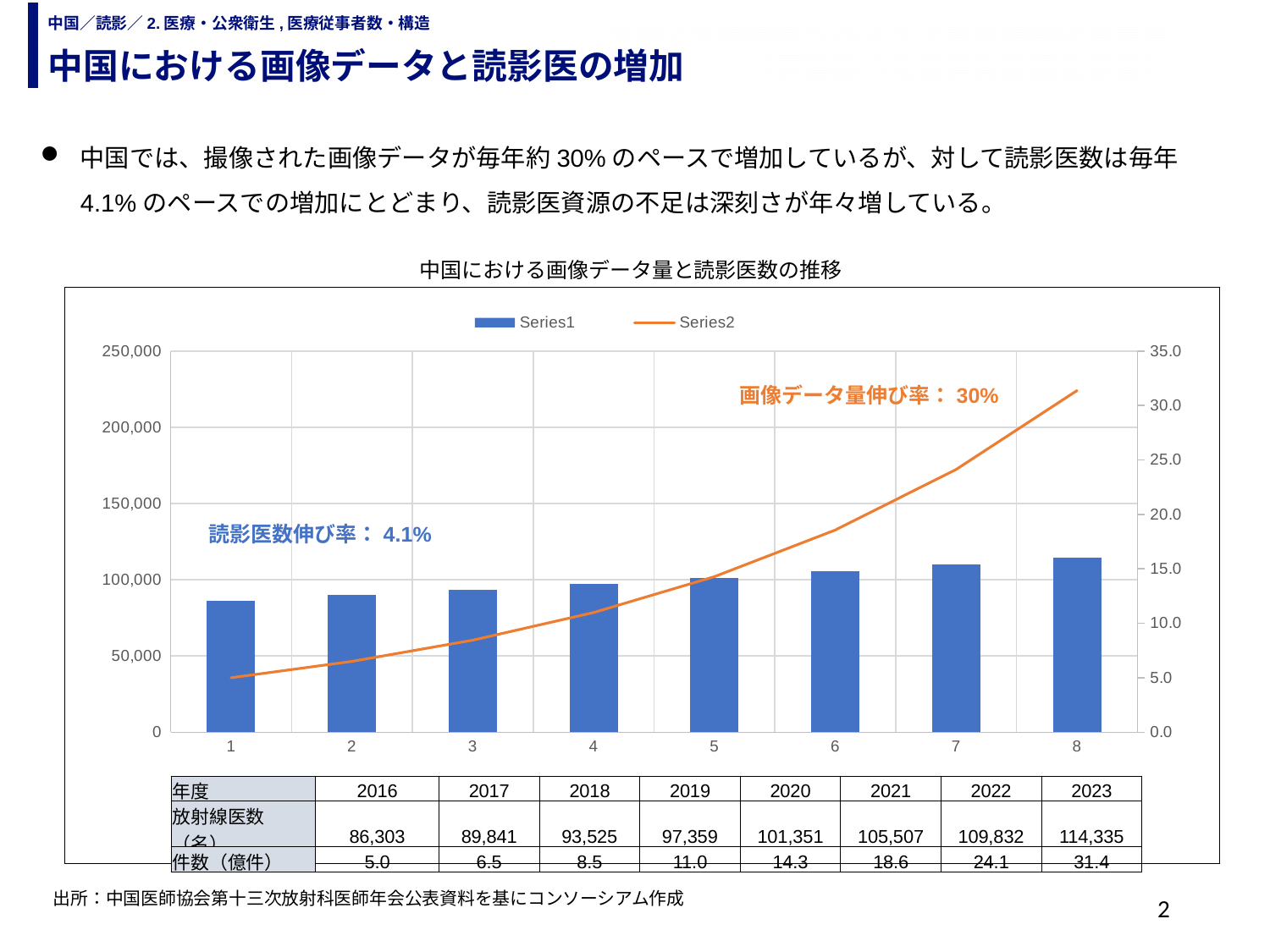

中国における画像データと読影医の増加
中国／読影／2.医療・公衆衛生,医療従事者数・構造
中国では、撮像された画像データが毎年約30%のペースで増加しているが、対して読影医数は毎年4.1%のペースでの増加にとどまり、読影医資源の不足は深刻さが年々増している。
中国における画像データ量と読影医数の推移

### Chart

| Category |  |  |
|---|---|---|
画像データ量伸び率：30%
読影医数伸び率：4.1%
| 年度 | 2016 | 2017 | 2018 | 2019 | 2020 | 2021 | 2022 | 2023 |
| --- | --- | --- | --- | --- | --- | --- | --- | --- |
| 放射線医数（名） | 86,303 | 89,841 | 93,525 | 97,359 | 101,351 | 105,507 | 109,832 | 114,335 |
| 件数（億件） | 5.0 | 6.5 | 8.5 | 11.0 | 14.3 | 18.6 | 24.1 | 31.4 |
出所：中国医師協会第十三次放射科医師年会公表資料を基にコンソーシアム作成
2